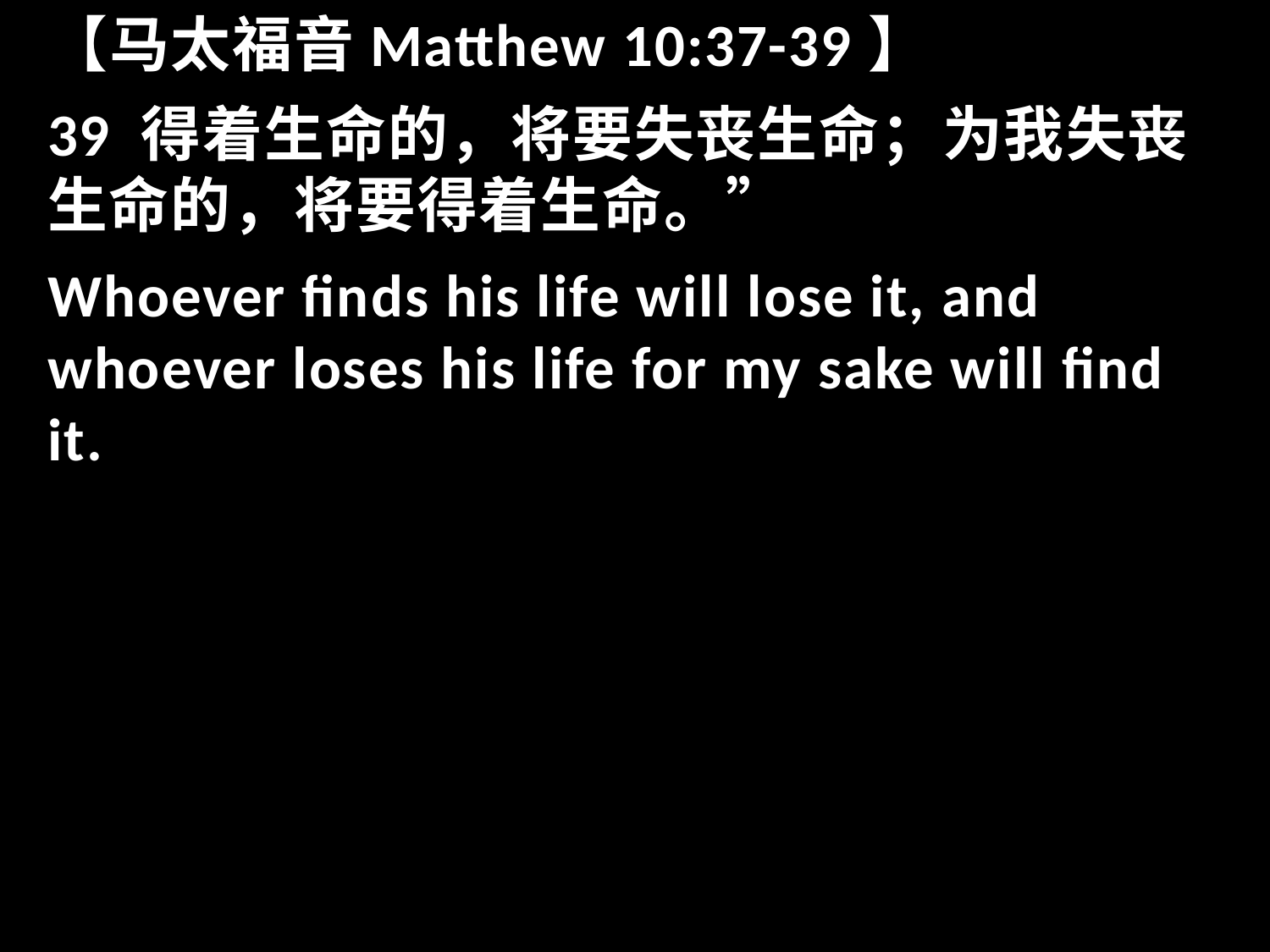

【马太福音Matthew 10:37-39】
39 得着生命的，将要失丧生命；为我失丧生命的，将要得着生命。”
Whoever finds his life will lose it, and whoever loses his life for my sake will find it.